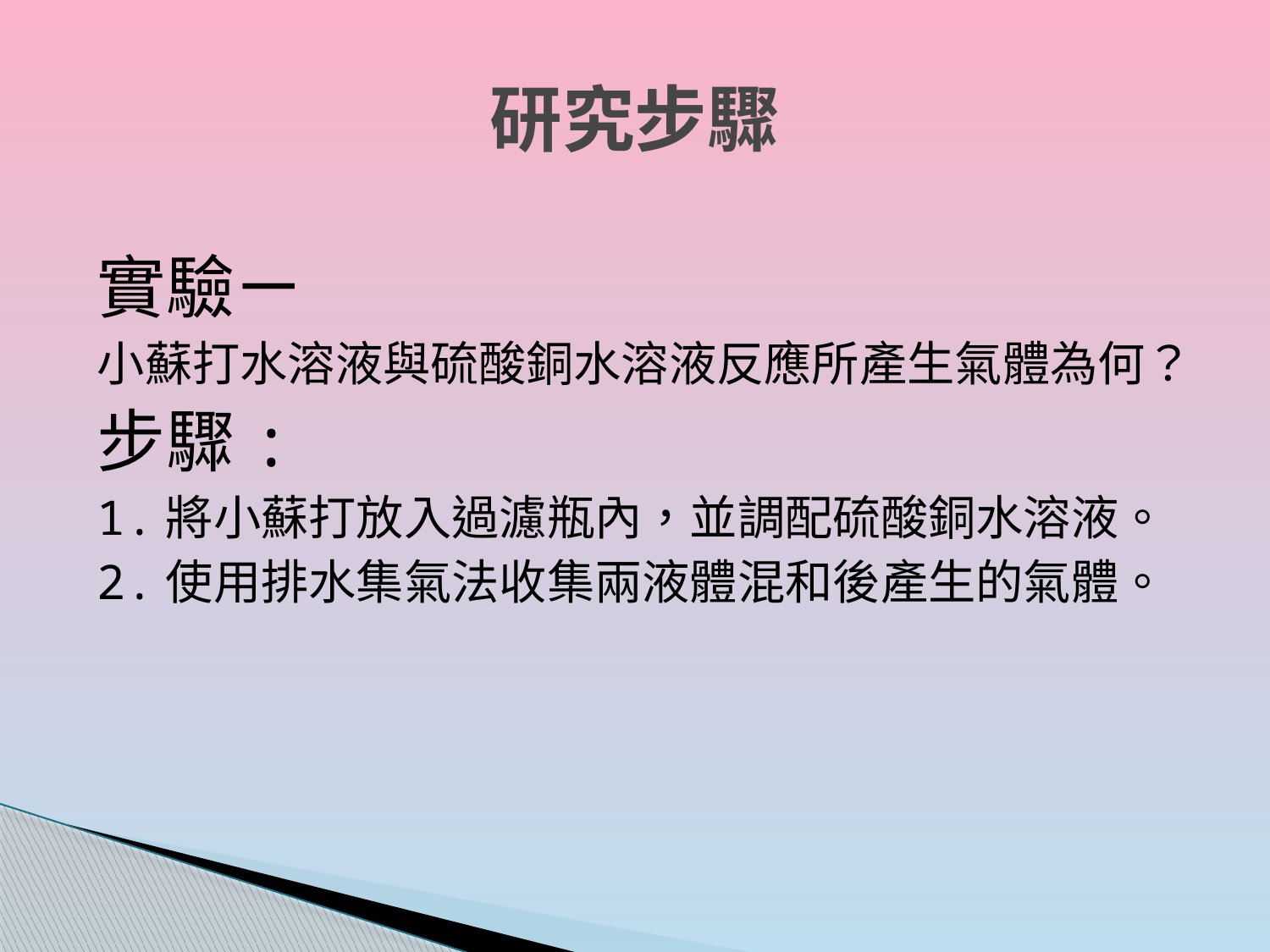

# 研究步驟
實驗ㄧ
小蘇打水溶液與硫酸銅水溶液反應所產生氣體為何？
步驟:
1.將小蘇打放入過濾瓶內，並調配硫酸銅水溶液。
2.使用排水集氣法收集兩液體混和後產生的氣體。